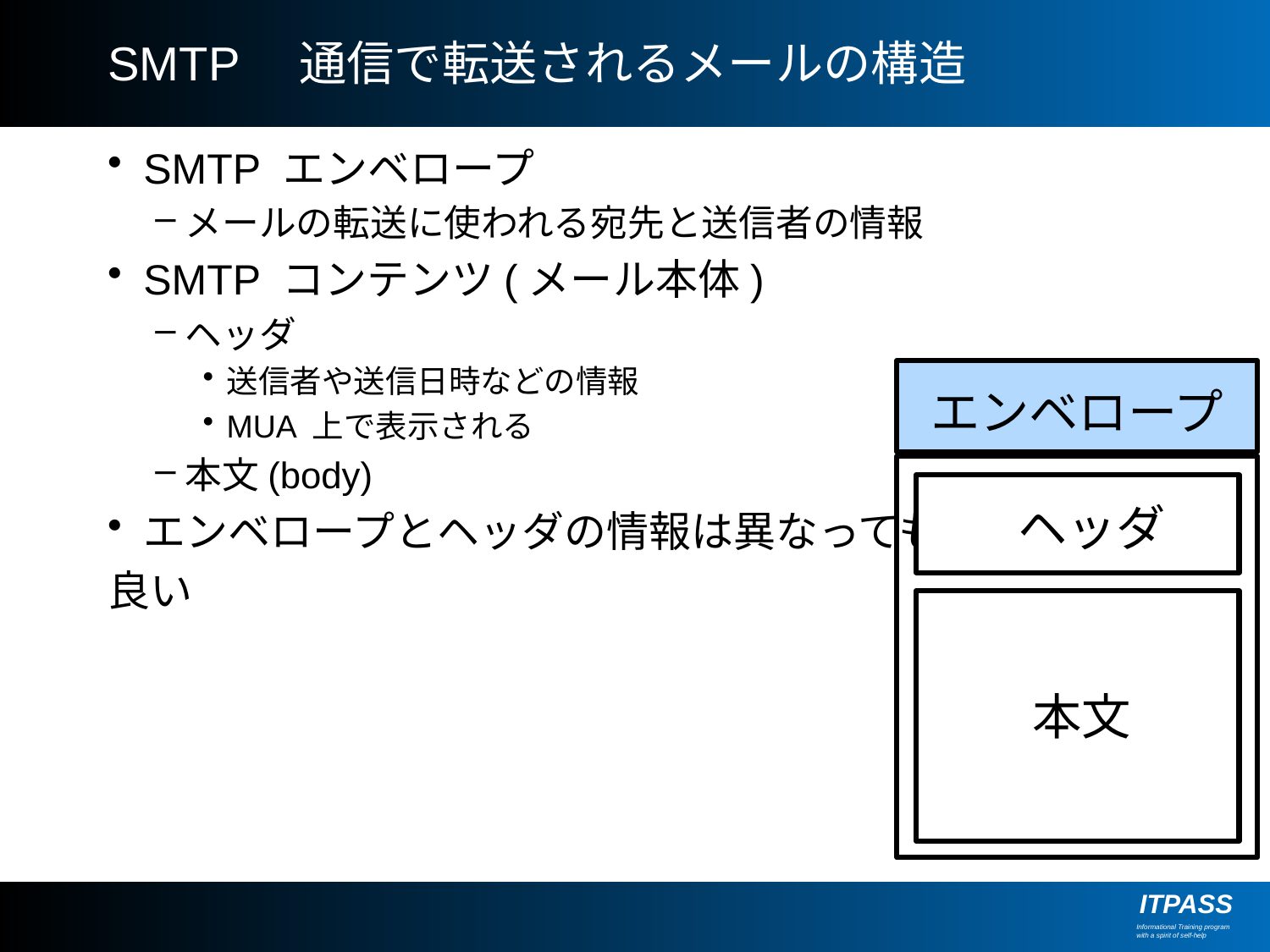

# SMTP　通信で転送されるメールの構造
SMTP エンベロープ
メールの転送に使われる宛先と送信者の情報
SMTP コンテンツ(メール本体)
ヘッダ
送信者や送信日時などの情報
MUA 上で表示される
本文(body)
エンベロープとヘッダの情報は異なっても
良い

エンベロープ

ヘッダ

本文